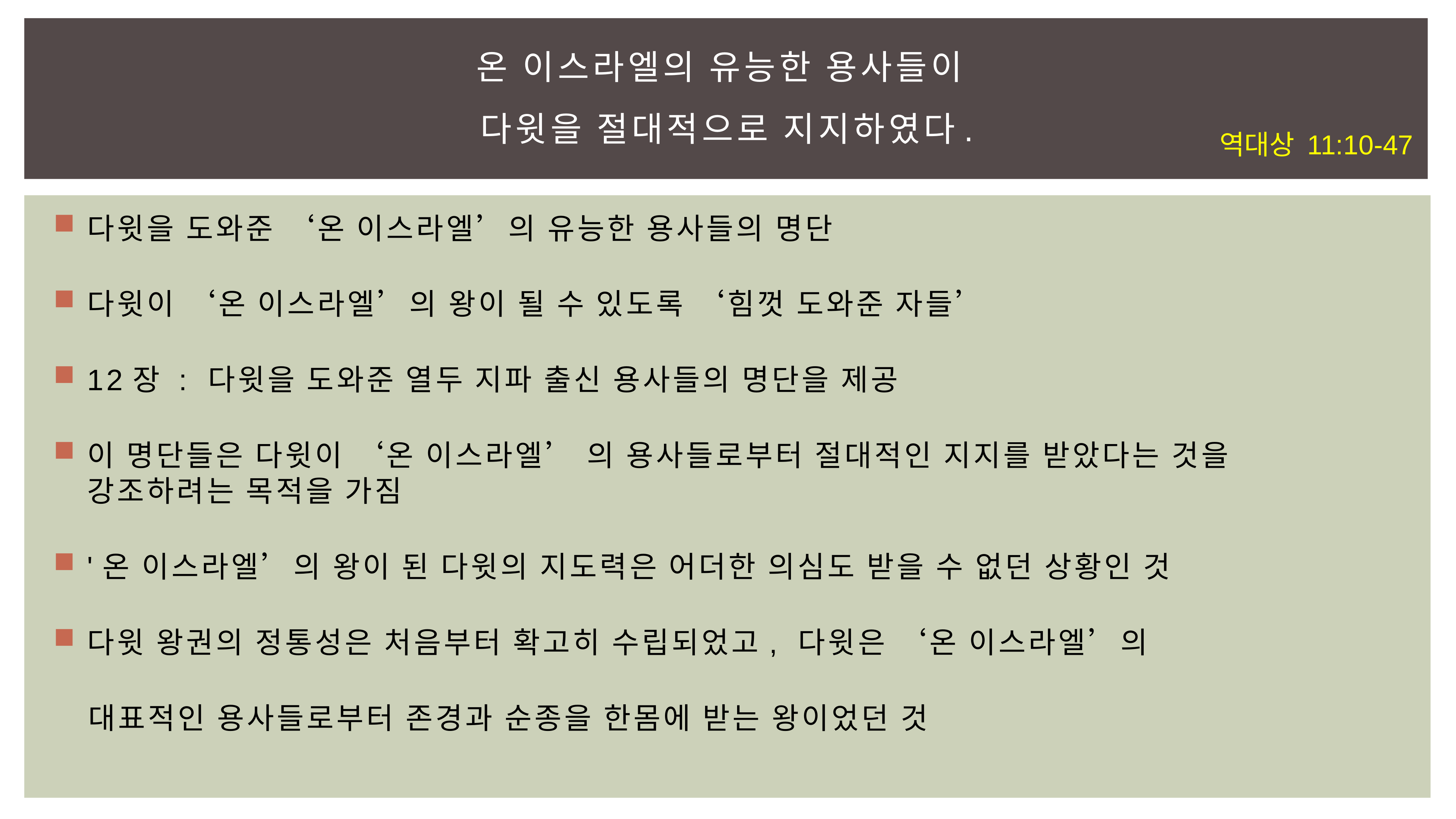

# 온 이스라엘의 유능한 용사들이 다윗을 절대적으로 지지하였다.
역대상 11:10-47
다윗을 도와준 ‘온 이스라엘’의 유능한 용사들의 명단
다윗이 ‘온 이스라엘’의 왕이 될 수 있도록 ‘힘껏 도와준 자들’
12장 : 다윗을 도와준 열두 지파 출신 용사들의 명단을 제공
이 명단들은 다윗이 ‘온 이스라엘’ 의 용사들로부터 절대적인 지지를 받았다는 것을   강조하려는 목적을 가짐
'온 이스라엘’의 왕이 된 다윗의 지도력은 어더한 의심도 받을 수 없던 상황인 것
다윗 왕권의 정통성은 처음부터 확고히 수립되었고, 다윗은 ‘온 이스라엘’의
   대표적인 용사들로부터 존경과 순종을 한몸에 받는 왕이었던 것